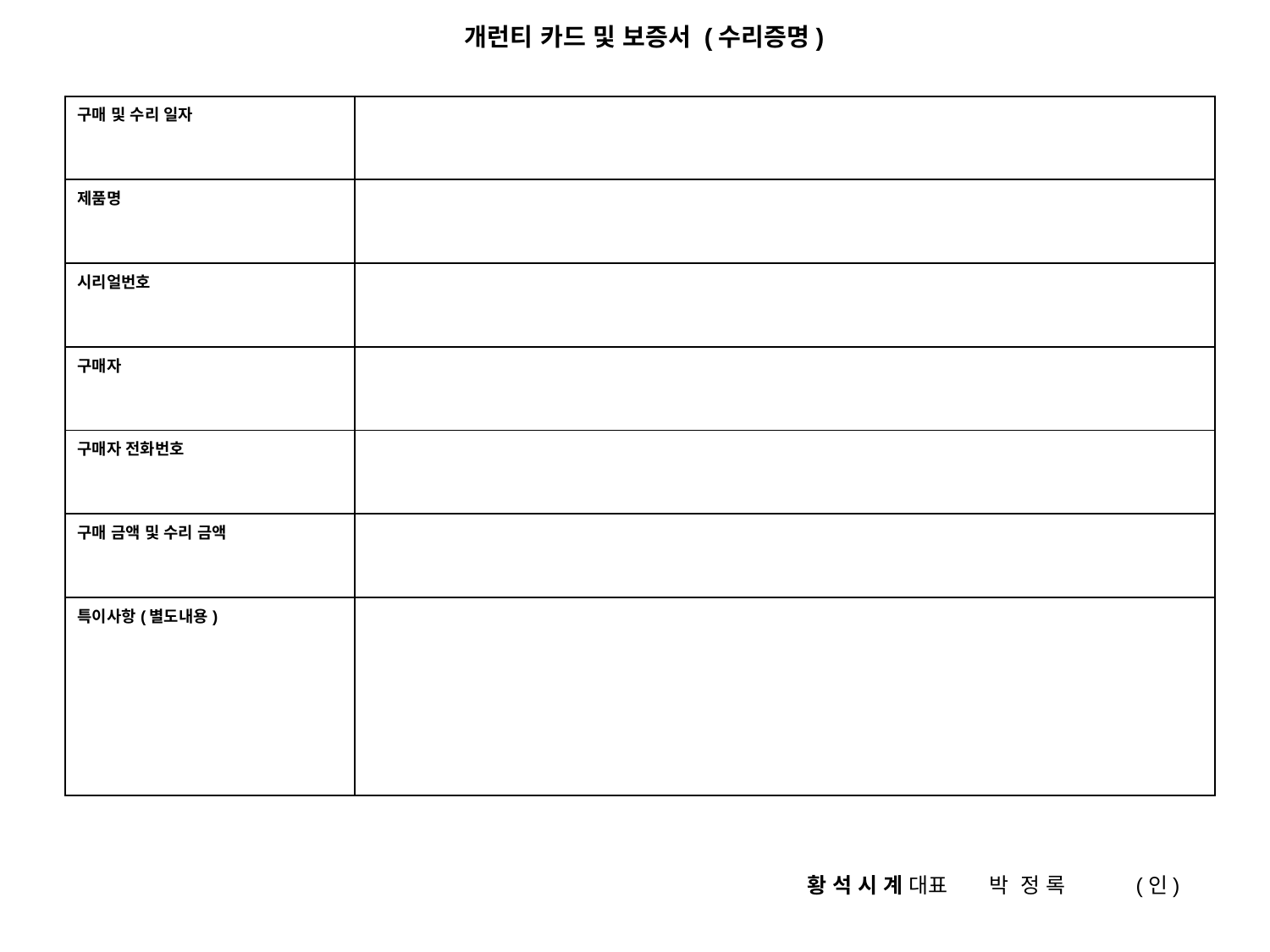

# 개런티 카드 및 보증서 (수리증명)
| 구매 및 수리 일자 |  |
| --- | --- |
| 제품명 |  |
| 시리얼번호 |  |
| 구매자 |  |
| 구매자 전화번호 |  |
| 구매 금액 및 수리 금액 |  |
| 특이사항(별도내용) |  |

황 석 시 계 대표       박  정 록           (인)